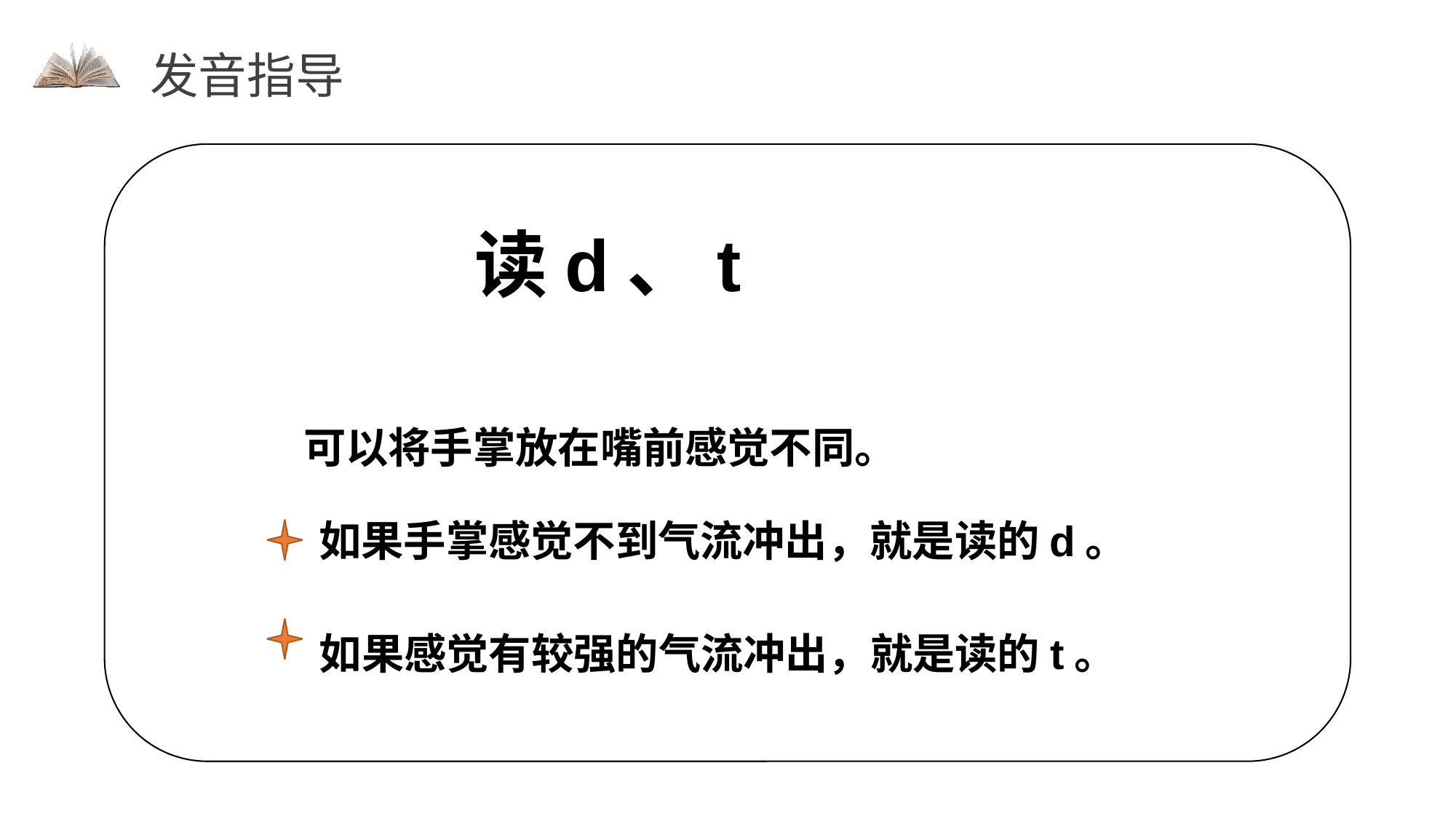

发音指导
读d、t
可以将手掌放在嘴前感觉不同。
如果手掌感觉不到气流冲出，就是读的d。

如果感觉有较强的气流冲出，就是读的t。